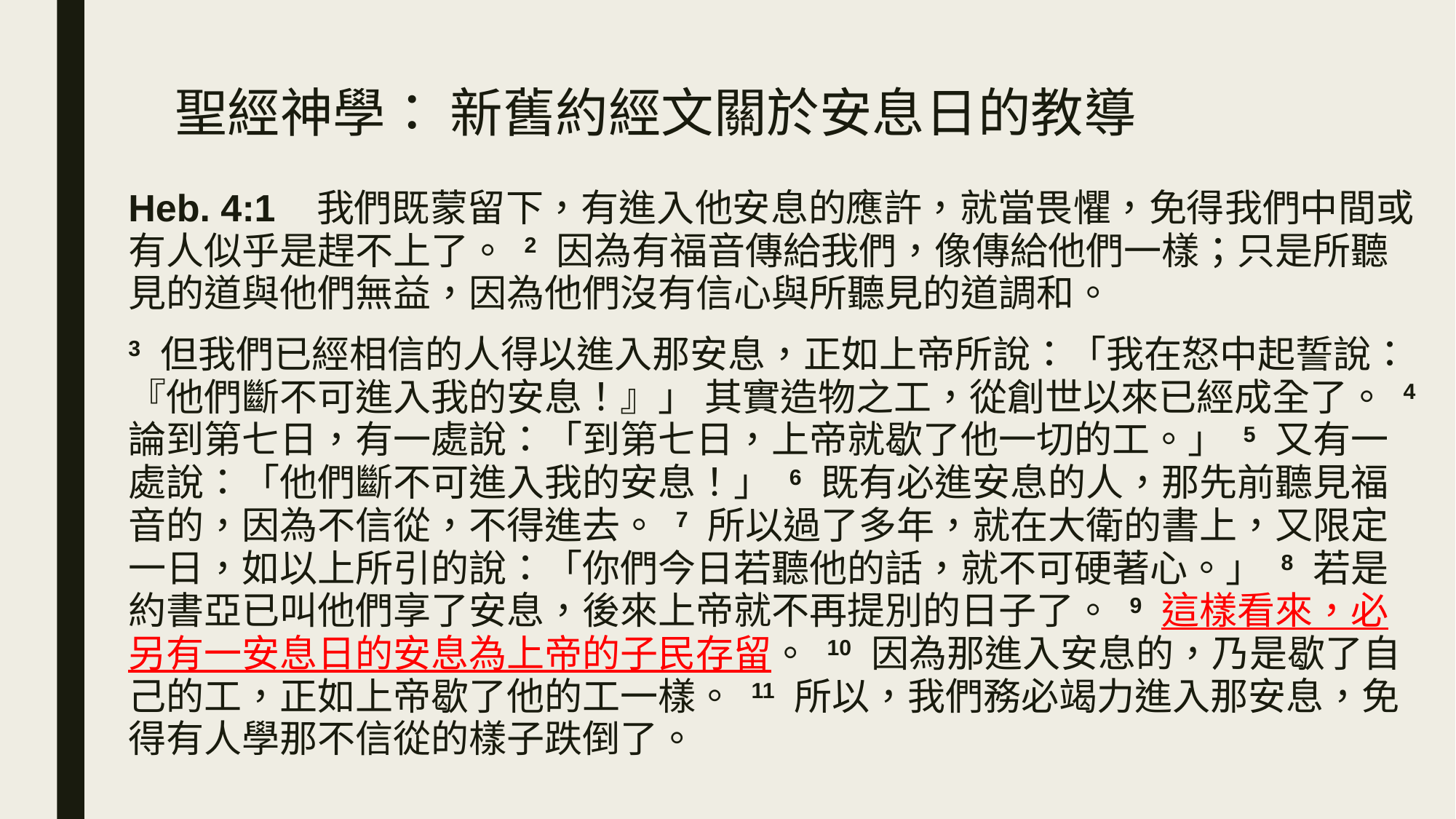

# 聖經神學： 新舊約經文關於安息日的教導
Heb. 4:1   我們既蒙留下，有進入他安息的應許，就當畏懼，免得我們中間或有人似乎是趕不上了。 2 因為有福音傳給我們，像傳給他們一樣；只是所聽見的道與他們無益，因為他們沒有信心與所聽見的道調和。
3 但我們已經相信的人得以進入那安息，正如上帝所說：「我在怒中起誓說：『他們斷不可進入我的安息！』」 其實造物之工，從創世以來已經成全了。 4 論到第七日，有一處說：「到第七日，上帝就歇了他一切的工。」 5 又有一處說：「他們斷不可進入我的安息！」 6 既有必進安息的人，那先前聽見福音的，因為不信從，不得進去。 7 所以過了多年，就在大衛的書上，又限定一日，如以上所引的說：「你們今日若聽他的話，就不可硬著心。」 8 若是約書亞已叫他們享了安息，後來上帝就不再提別的日子了。 9 這樣看來，必另有一安息日的安息為上帝的子民存留。 10 因為那進入安息的，乃是歇了自己的工，正如上帝歇了他的工一樣。 11 所以，我們務必竭力進入那安息，免得有人學那不信從的樣子跌倒了。